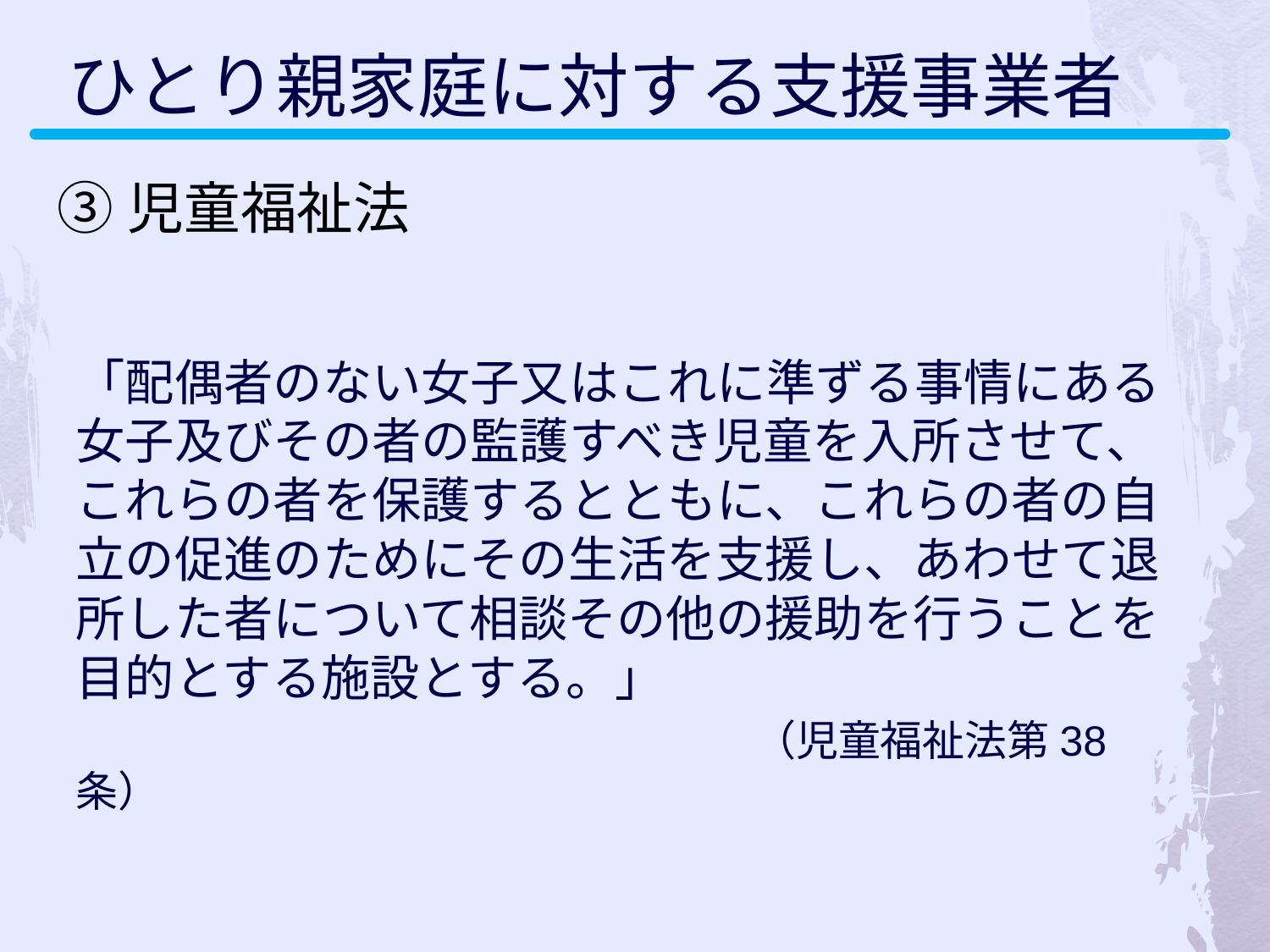

ひとり親家庭に対する支援事業者
③児童福祉法

「配偶者のない女子又はこれに準ずる事情にある女子及びその者の監護すべき児童を入所させて、これらの者を保護するとともに、これらの者の自立の促進のためにその生活を支援し、あわせて退所した者について相談その他の援助を行うことを目的とする施設とする。」
　　　　　　　　　　　　　　　　（児童福祉法第38条）